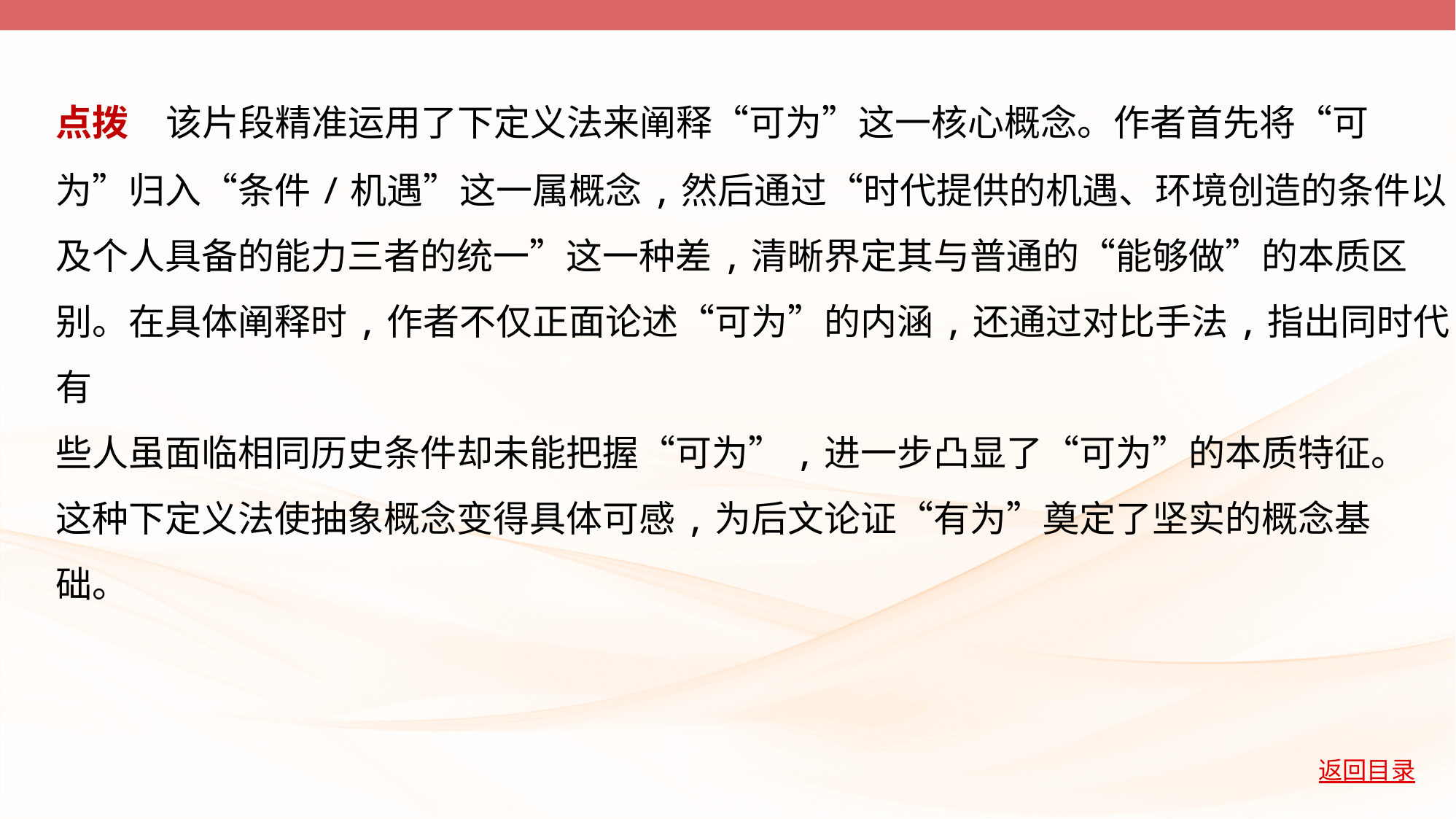

点拨　该片段精准运用了下定义法来阐释“可为”这一核心概念。作者首先将“可
为”归入“条件/机遇”这一属概念,然后通过“时代提供的机遇、环境创造的条件以
及个人具备的能力三者的统一”这一种差,清晰界定其与普通的“能够做”的本质区
别。在具体阐释时,作者不仅正面论述“可为”的内涵,还通过对比手法,指出同时代有
些人虽面临相同历史条件却未能把握“可为”,进一步凸显了“可为”的本质特征。
这种下定义法使抽象概念变得具体可感,为后文论证“有为”奠定了坚实的概念基
础。